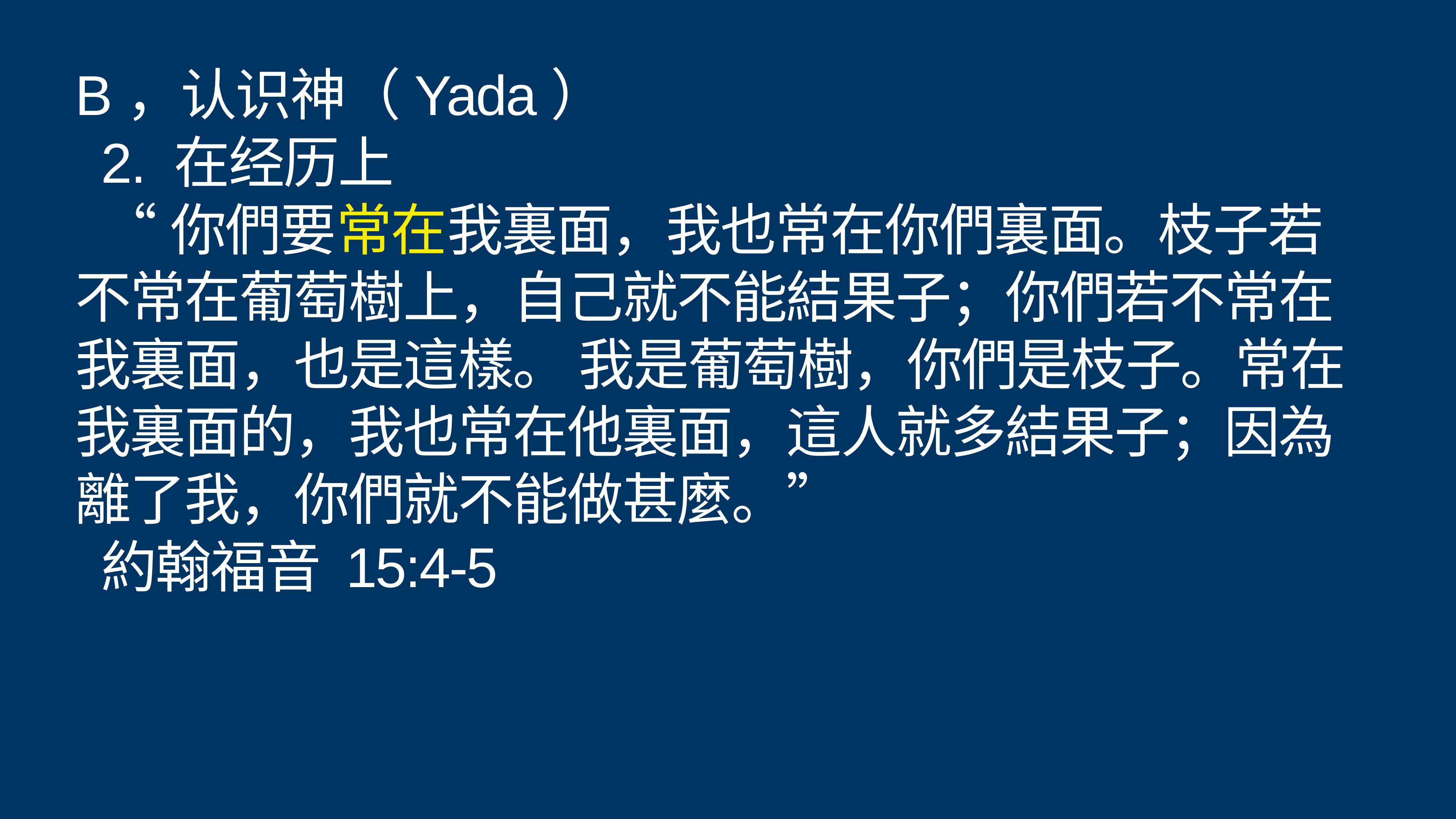

# B，认识神（Yada）
2. 在经历上
“你們要常在我裏面，我也常在你們裏面。枝子若不常在葡萄樹上，自己就不能結果子；你們若不常在我裏面，也是這樣。 我是葡萄樹，你們是枝子。常在我裏面的，我也常在他裏面，這人就多結果子；因為離了我，你們就不能做甚麼。”
約翰福音 15:4-5